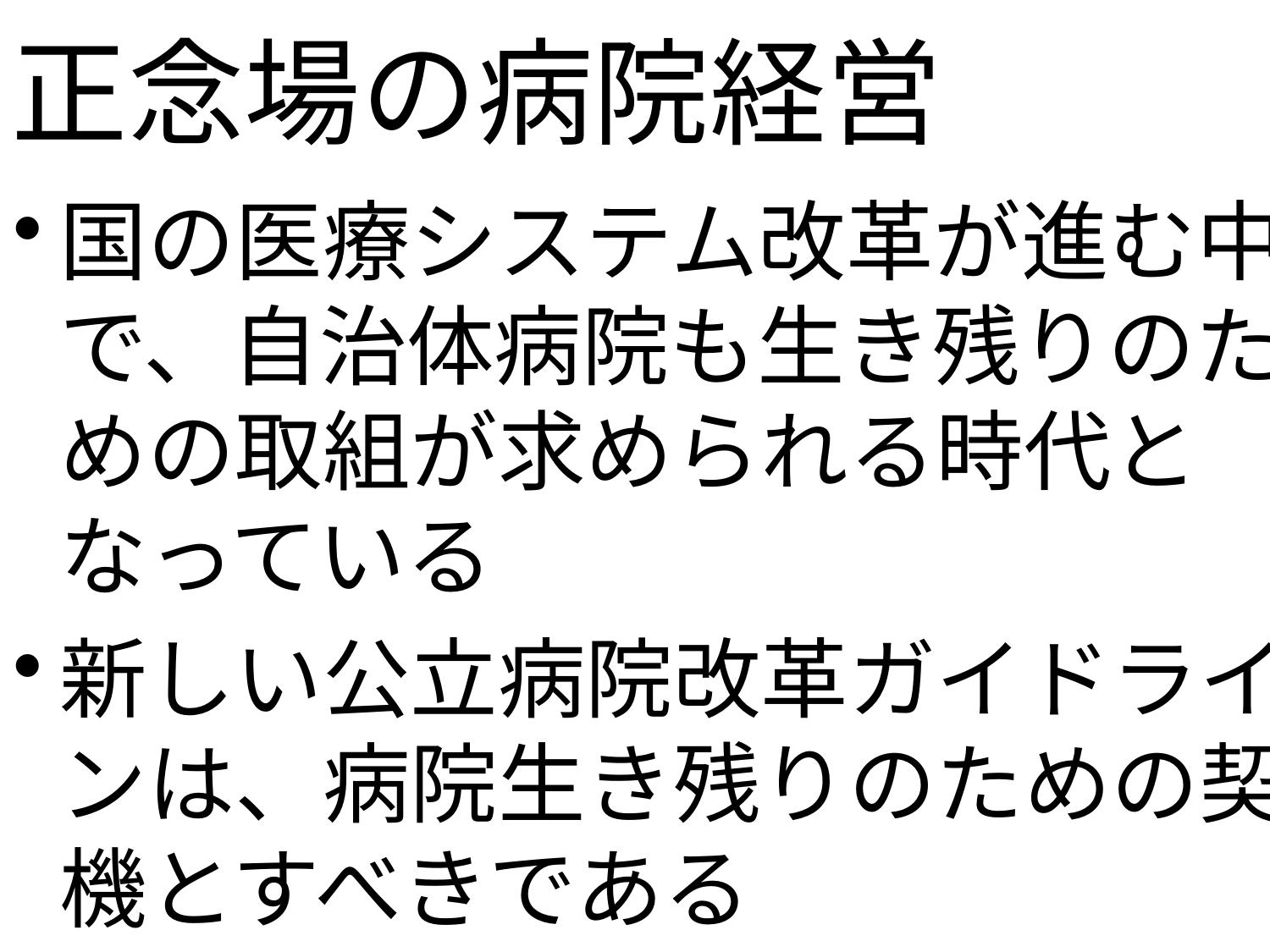

# 正念場の病院経営
国の医療システム改革が進む中で、自治体病院も生き残りのための取組が求められる時代となっている
新しい公立病院改革ガイドラインは、病院生き残りのための契機とすべきである